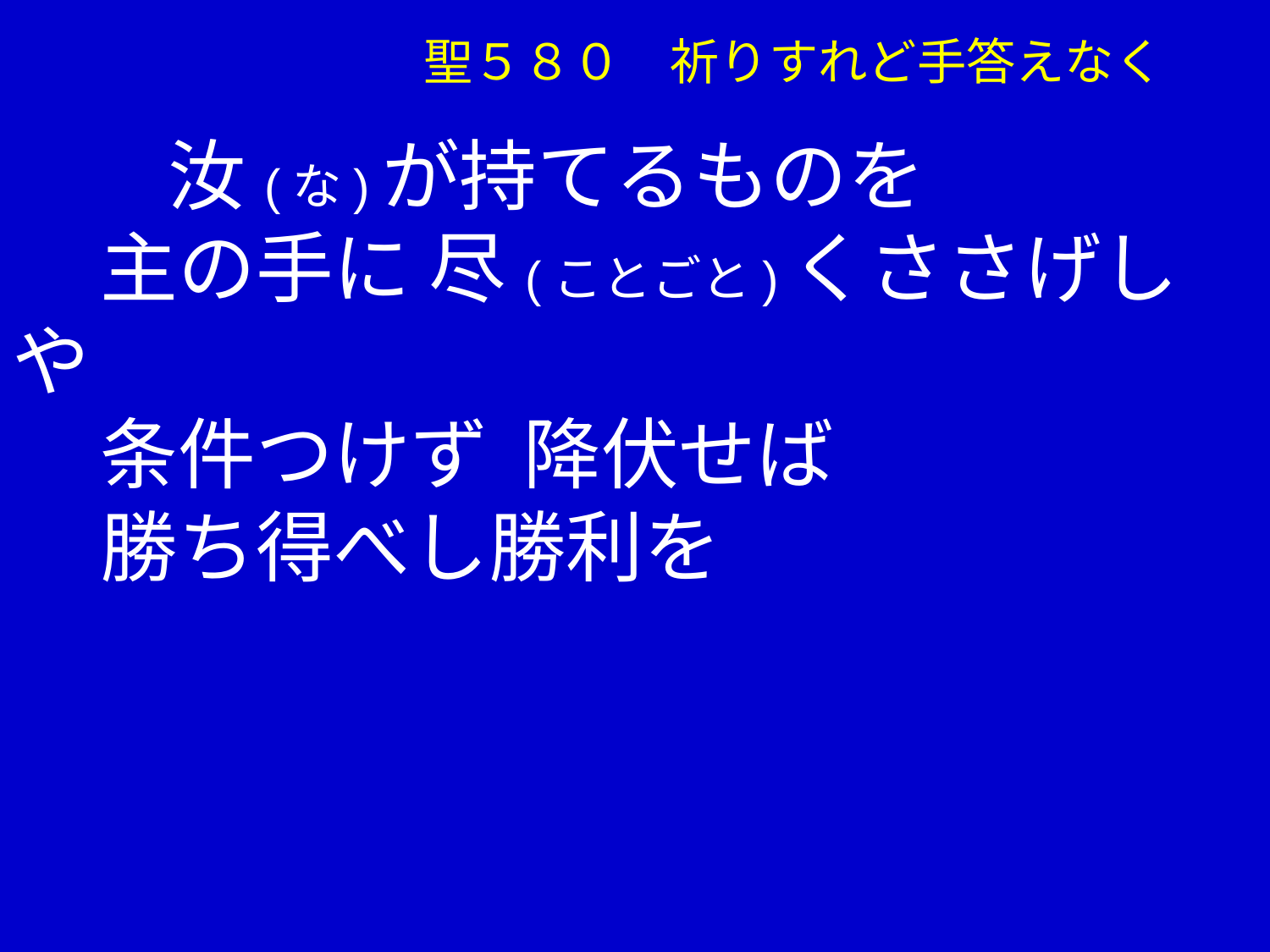

聖５８０　祈りすれど手答えなく
　　汝(な)が持てるものを
    主の手に 尽(ことごと)くささげしや
    条件つけず  降伏せば
    勝ち得べし勝利を